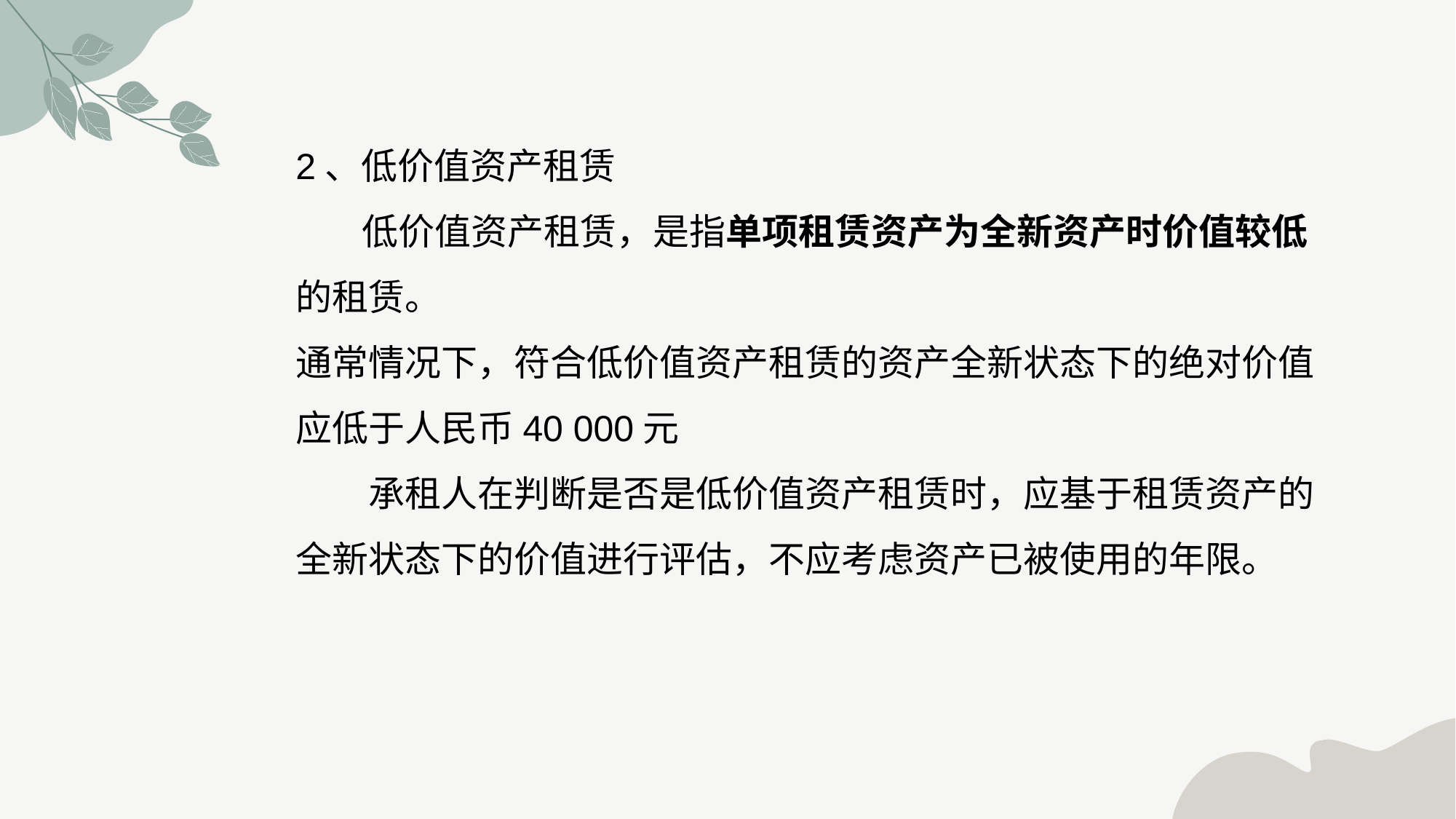

2、低价值资产租赁
       低价值资产租赁，是指单项租赁资产为全新资产时价值较低的租赁。通常情况下，符合低价值资产租赁的资产全新状态下的绝对价值应低于人民币40 000元　　承租人在判断是否是低价值资产租赁时，应基于租赁资产的全新状态下的价值进行评估，不应考虑资产已被使用的年限。